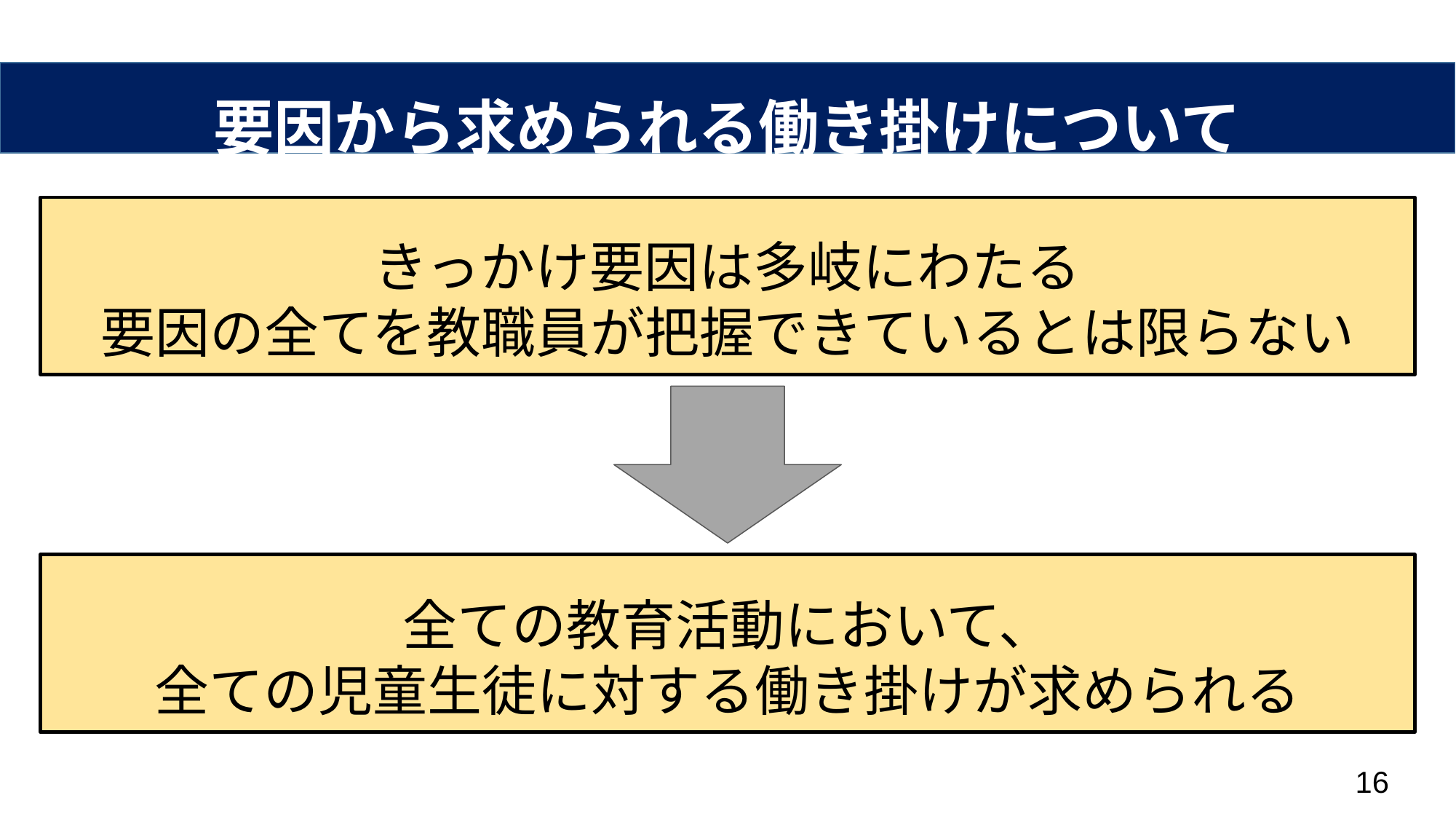

要因から求められる働き掛けについて
きっかけ要因は多岐にわたる
要因の全てを教職員が把握できているとは限らない

全ての教育活動において、
全ての児童生徒に対する働き掛けが求められる
16